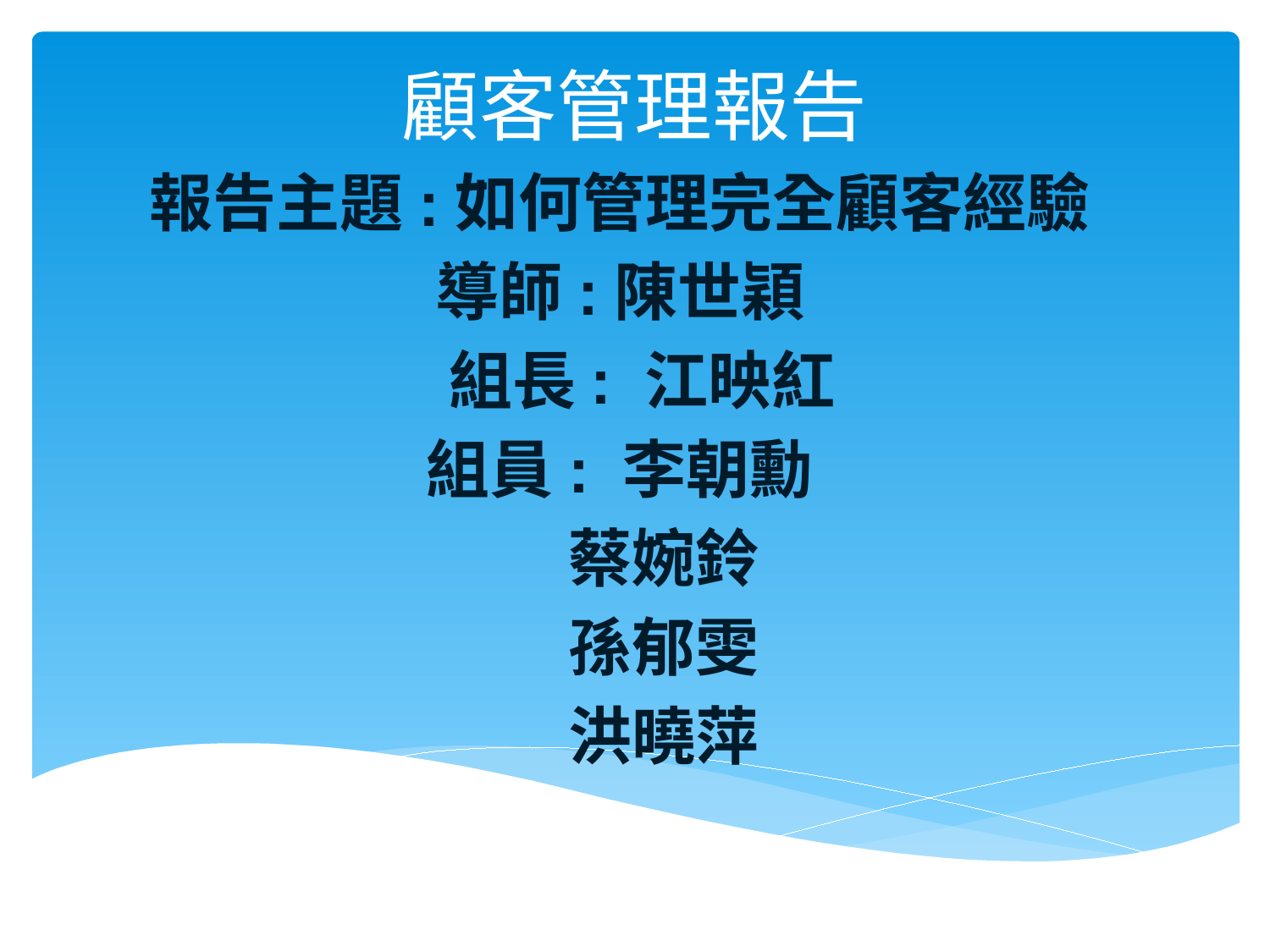

# 顧客管理報告
報告主題:如何管理完全顧客經驗
導師:陳世穎
  組長: 江映紅
組員: 李朝勳
     蔡婉鈴
     孫郁雯
     洪曉萍